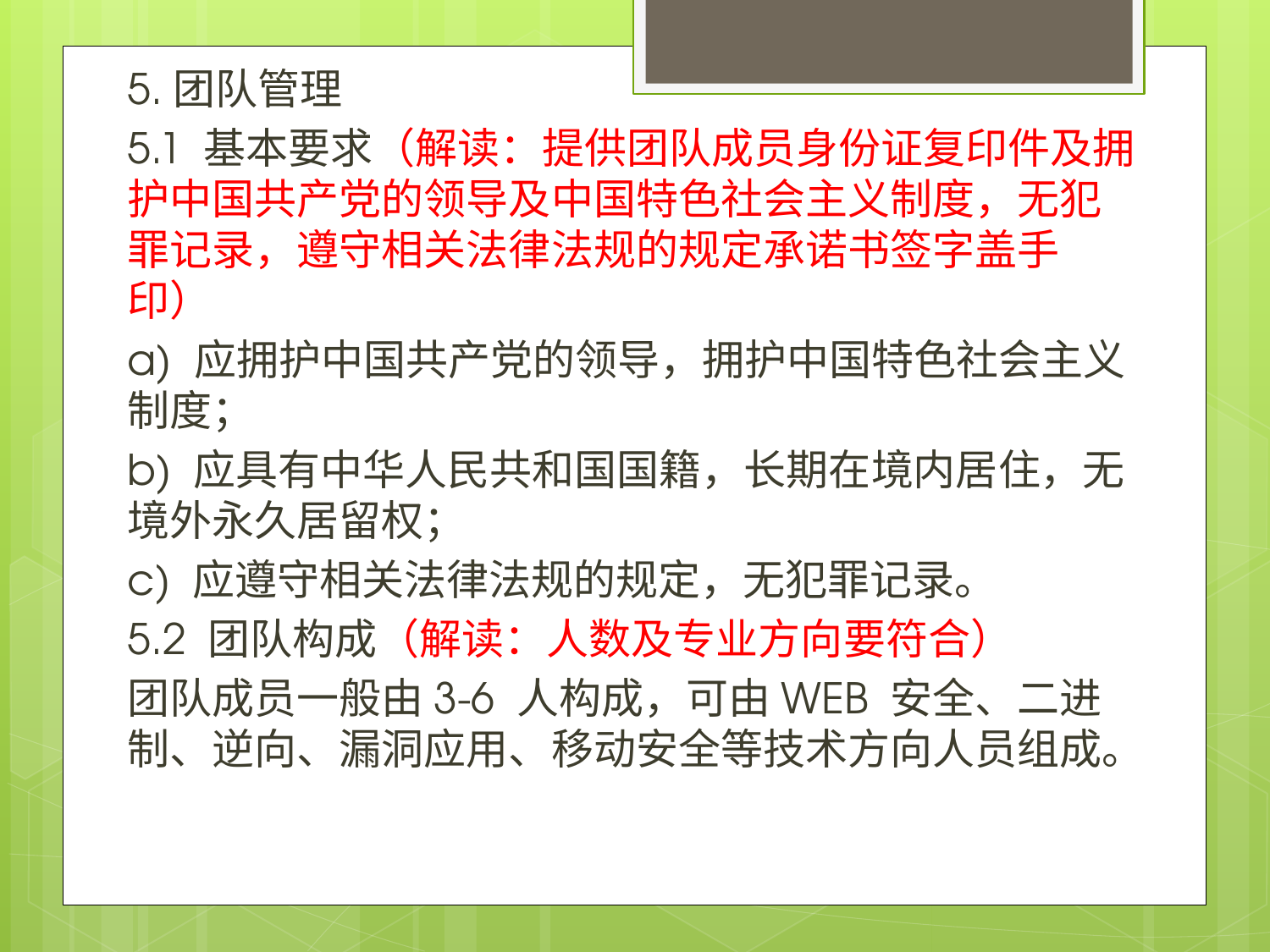

5.团队管理
5.1 基本要求（解读：提供团队成员身份证复印件及拥护中国共产党的领导及中国特色社会主义制度，无犯罪记录，遵守相关法律法规的规定承诺书签字盖手印）
a) 应拥护中国共产党的领导，拥护中国特色社会主义制度；
b) 应具有中华人民共和国国籍，长期在境内居住，无境外永久居留权；
c) 应遵守相关法律法规的规定，无犯罪记录。
5.2 团队构成（解读：人数及专业方向要符合）
团队成员一般由3-6 人构成，可由WEB 安全、二进制、逆向、漏洞应用、移动安全等技术方向人员组成。